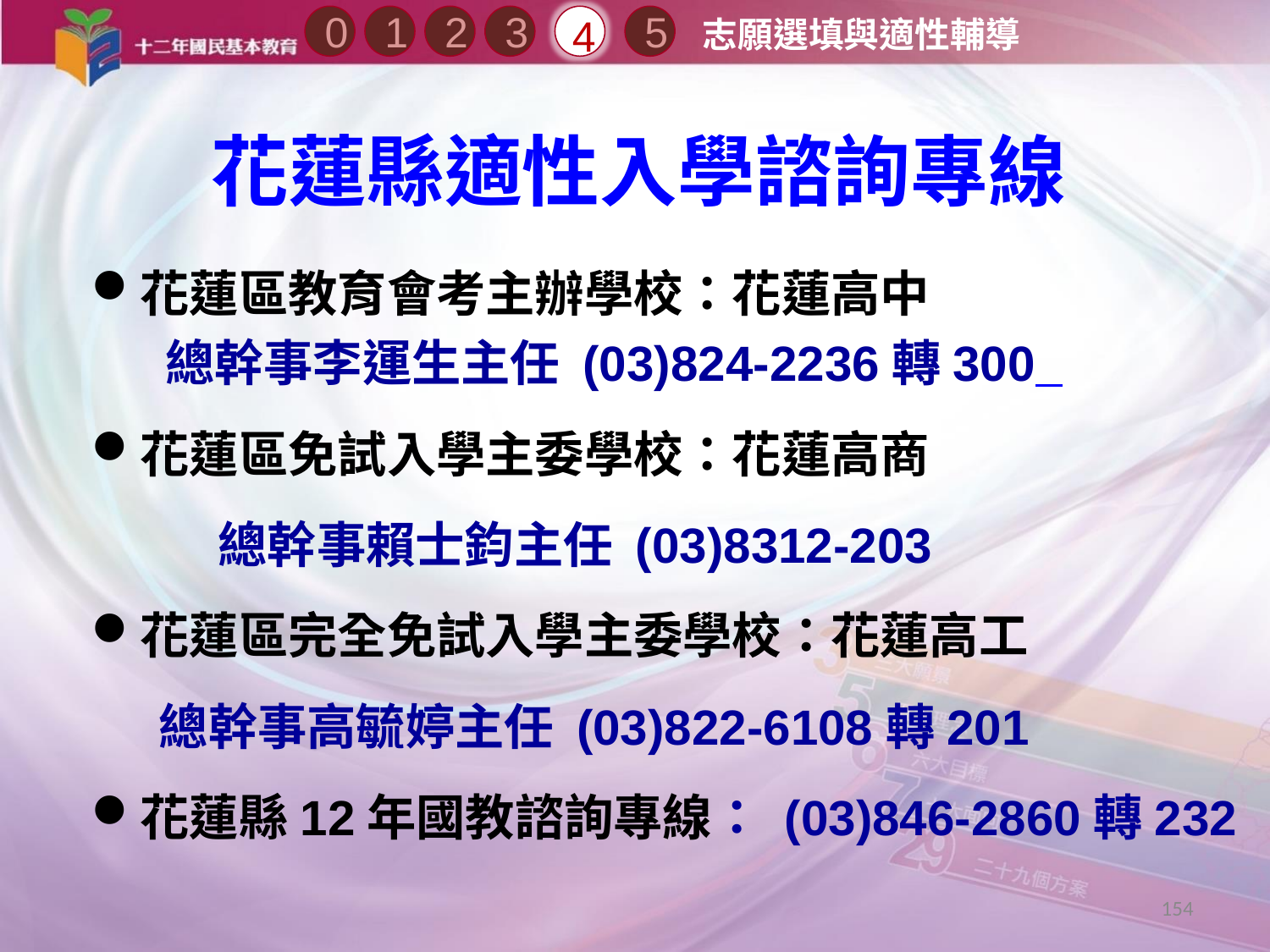

0
2
4
1
3
5
志願選填與適性輔導
花蓮縣適性入學諮詢專線
花蓮區教育會考主辦學校：花蓮高中
總幹事李運生主任 (03)824-2236轉300
花蓮區免試入學主委學校：花蓮高商
	總幹事賴士鈞主任 (03)8312-203
花蓮區完全免試入學主委學校：花蓮高工
     總幹事高毓婷主任 (03)822-6108轉201
花蓮縣12年國教諮詢專線： (03)846-2860轉232
154